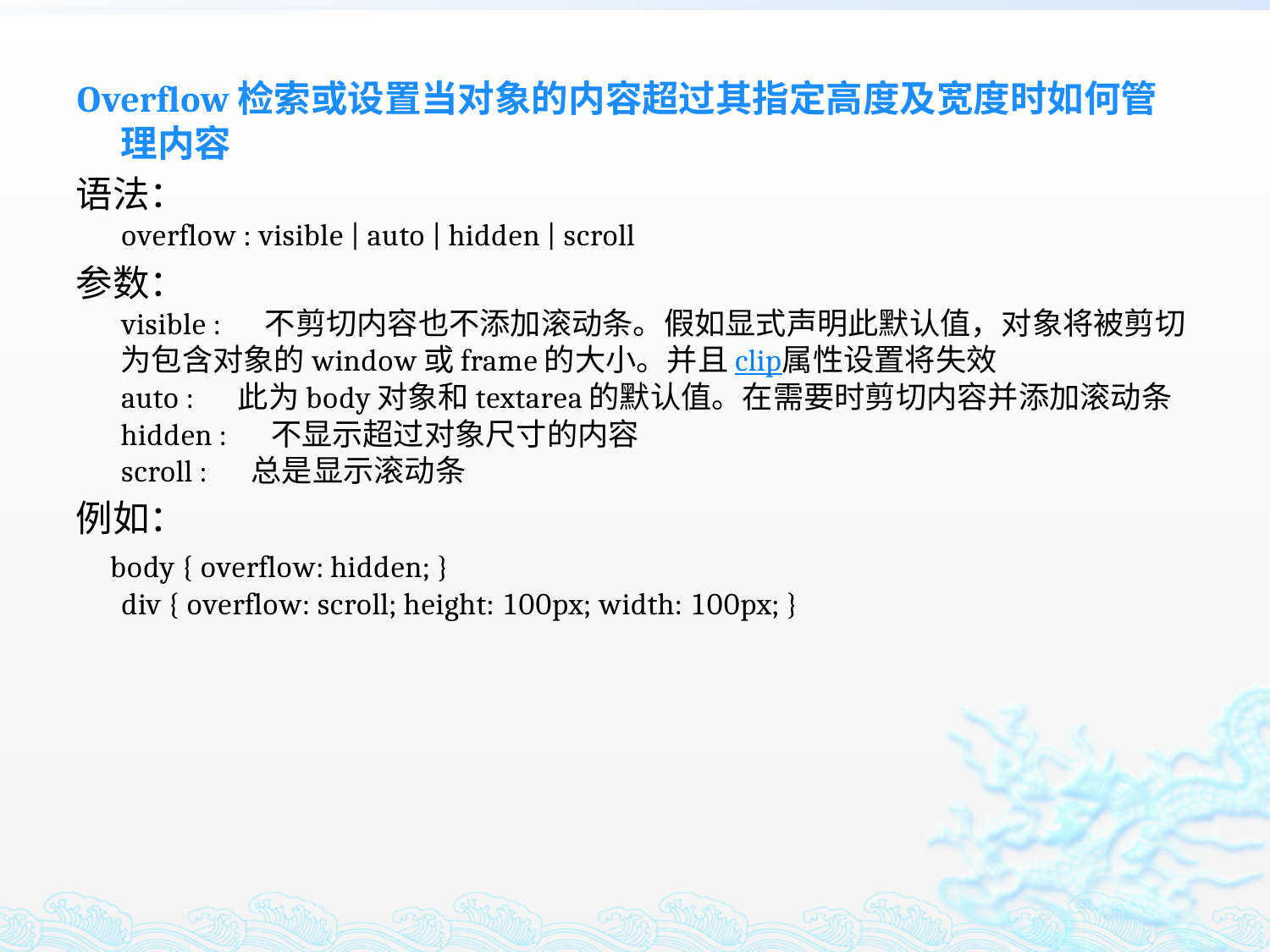

Overflow检索或设置当对象的内容超过其指定高度及宽度时如何管理内容
语法：
overflow : visible | auto | hidden | scroll
参数：
visible : 　不剪切内容也不添加滚动条。假如显式声明此默认值，对象将被剪切为包含对象的window或frame的大小。并且clip属性设置将失效
auto : 　此为body对象和textarea的默认值。在需要时剪切内容并添加滚动条
hidden : 　不显示超过对象尺寸的内容
scroll : 　总是显示滚动条
例如：
     body { overflow: hidden; }
div { overflow: scroll; height: 100px; width: 100px; }